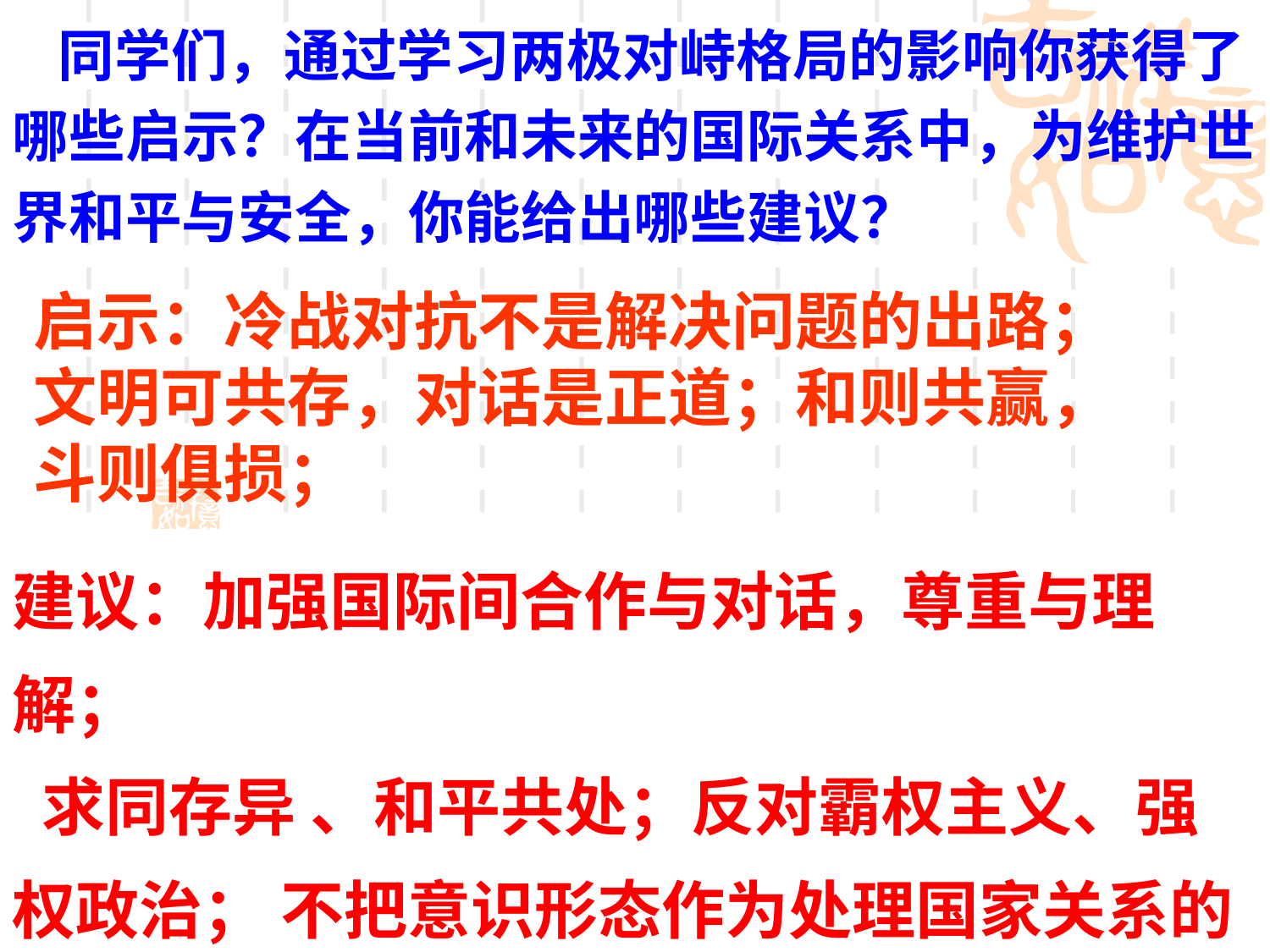

同学们，通过学习两极对峙格局的影响你获得了哪些启示？在当前和未来的国际关系中，为维护世界和平与安全，你能给出哪些建议？
启示：冷战对抗不是解决问题的出路；文明可共存，对话是正道；和则共赢，斗则俱损；
建议：加强国际间合作与对话，尊重与理解；
 求同存异 、和平共处；反对霸权主义、强权政治； 不把意识形态作为处理国家关系的原则
                          ………